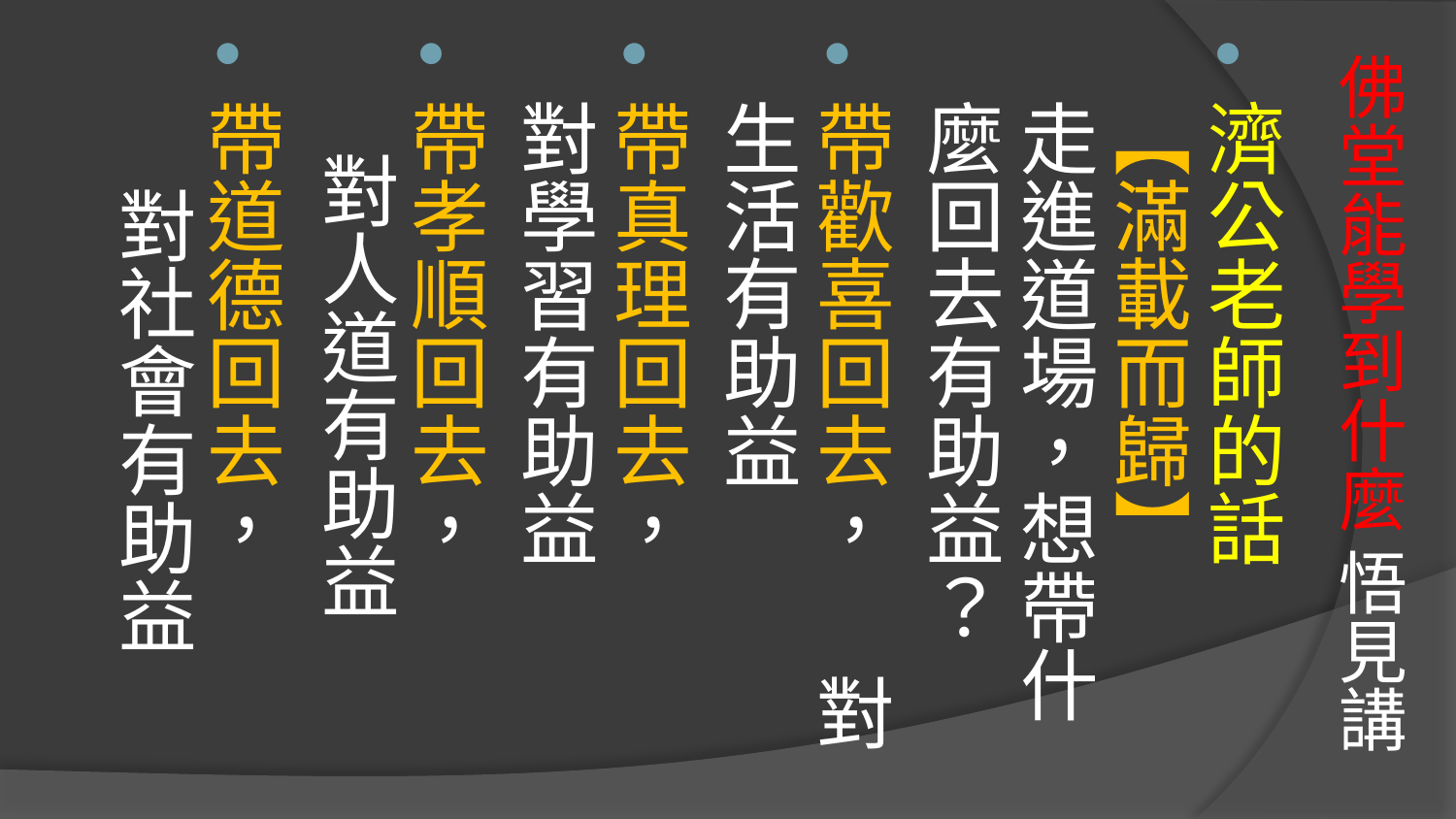

濟公老師的話
【滿載而歸】
走進道場，想帶什麼回去有助益？
帶歡喜回去，      對生活有助益
帶真理回去，             對學習有助益
帶孝順回去，                對人道有助益
帶道德回去，                  對社會有助益
# 佛堂能學到什麼 悟見講